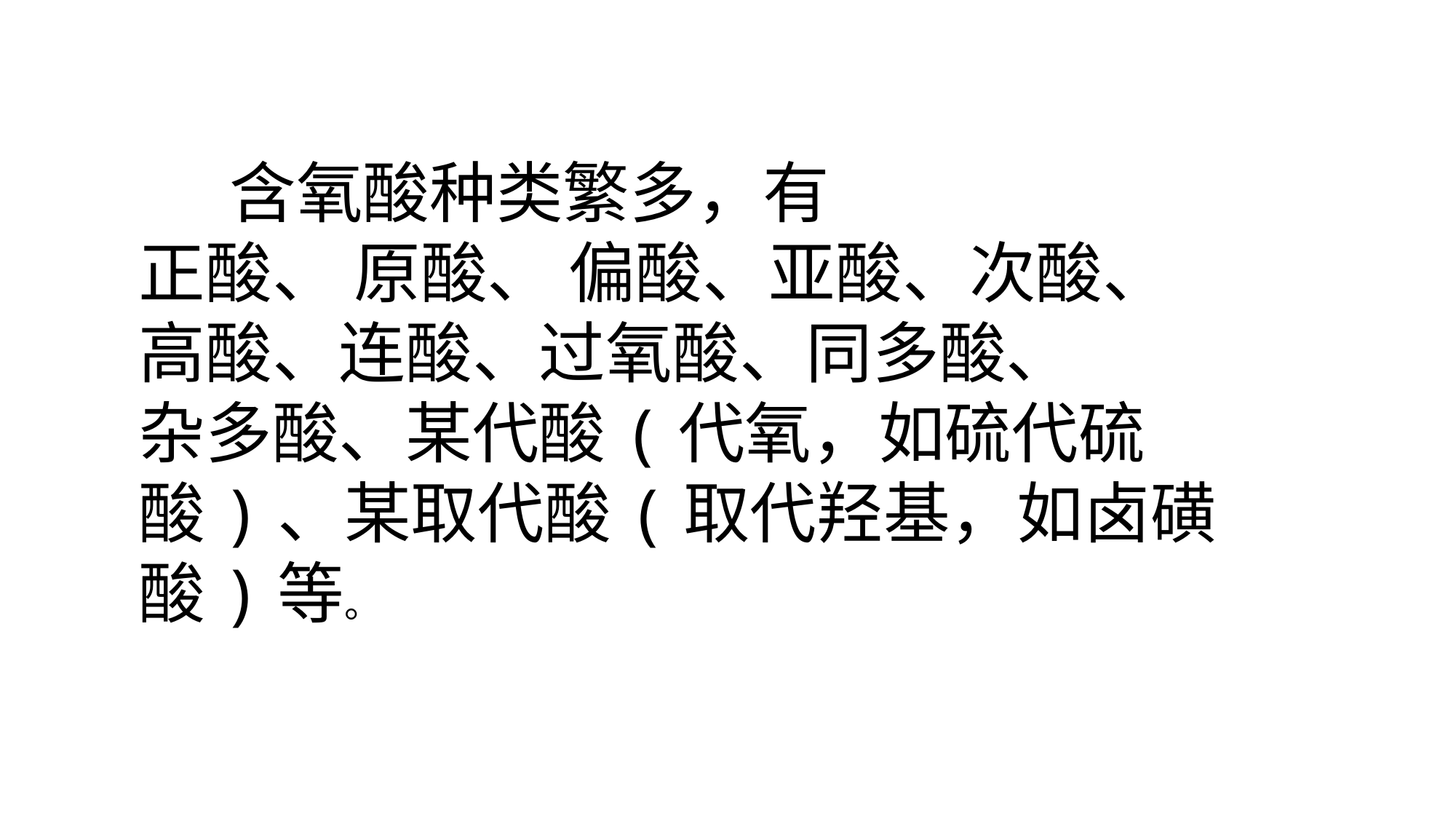

含氧酸种类繁多，有
正酸、 原酸、 偏酸、亚酸、次酸、
高酸、连酸、过氧酸、同多酸、
杂多酸、某代酸(代氧，如硫代硫酸)、某取代酸(取代羟基，如卤磺酸)等。